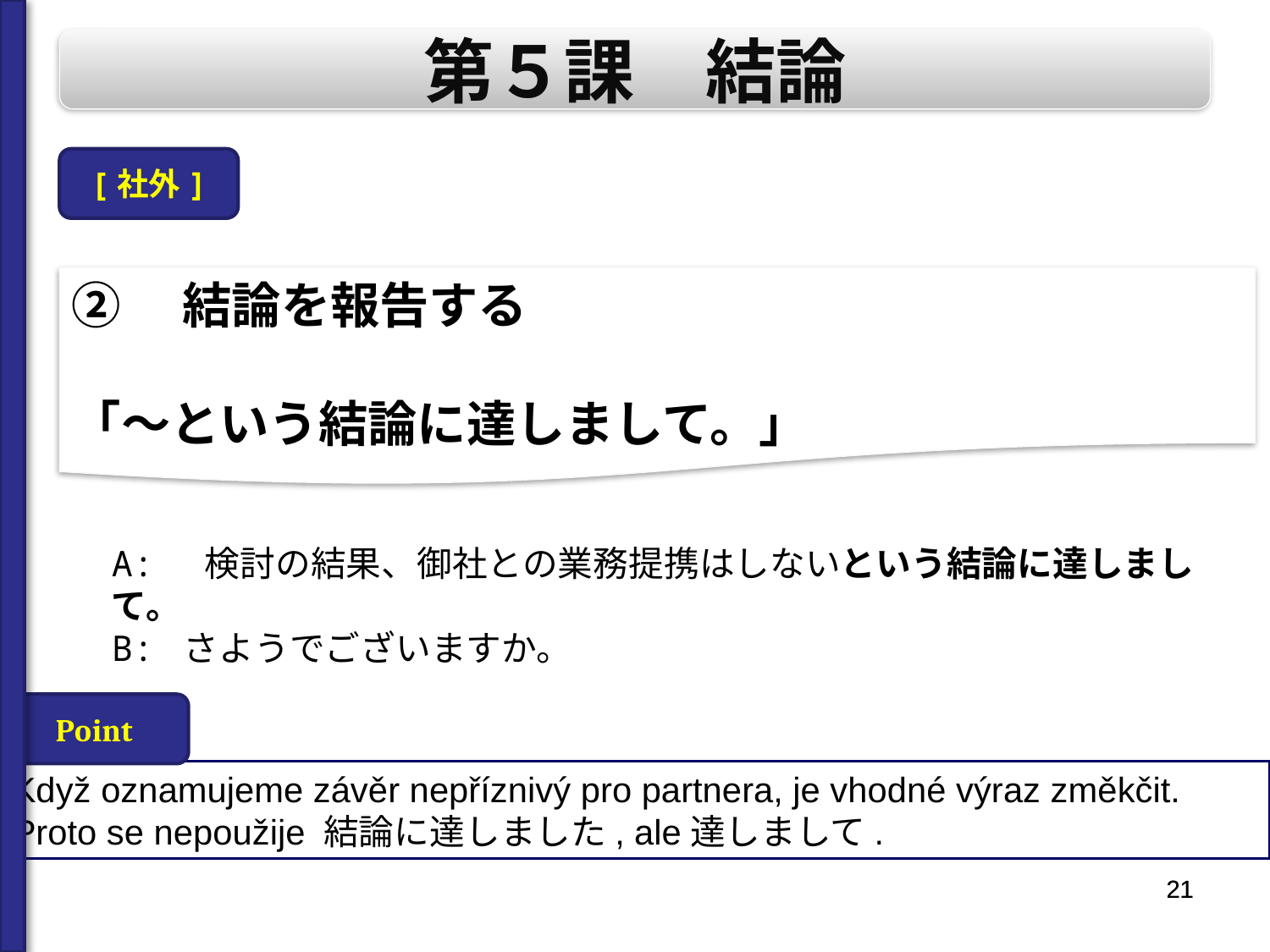

第５課　結論
[社外]
②　結論を報告する

「～という結論に達しまして。」

A:  検討の結果、御社との業務提携はしないという結論に達しまして。
B: さようでございますか。
Point
Když oznamujeme závěr nepříznivý pro partnera, je vhodné výraz změkčit. Proto se nepoužije 結論に達しました, ale達しまして.
21
21